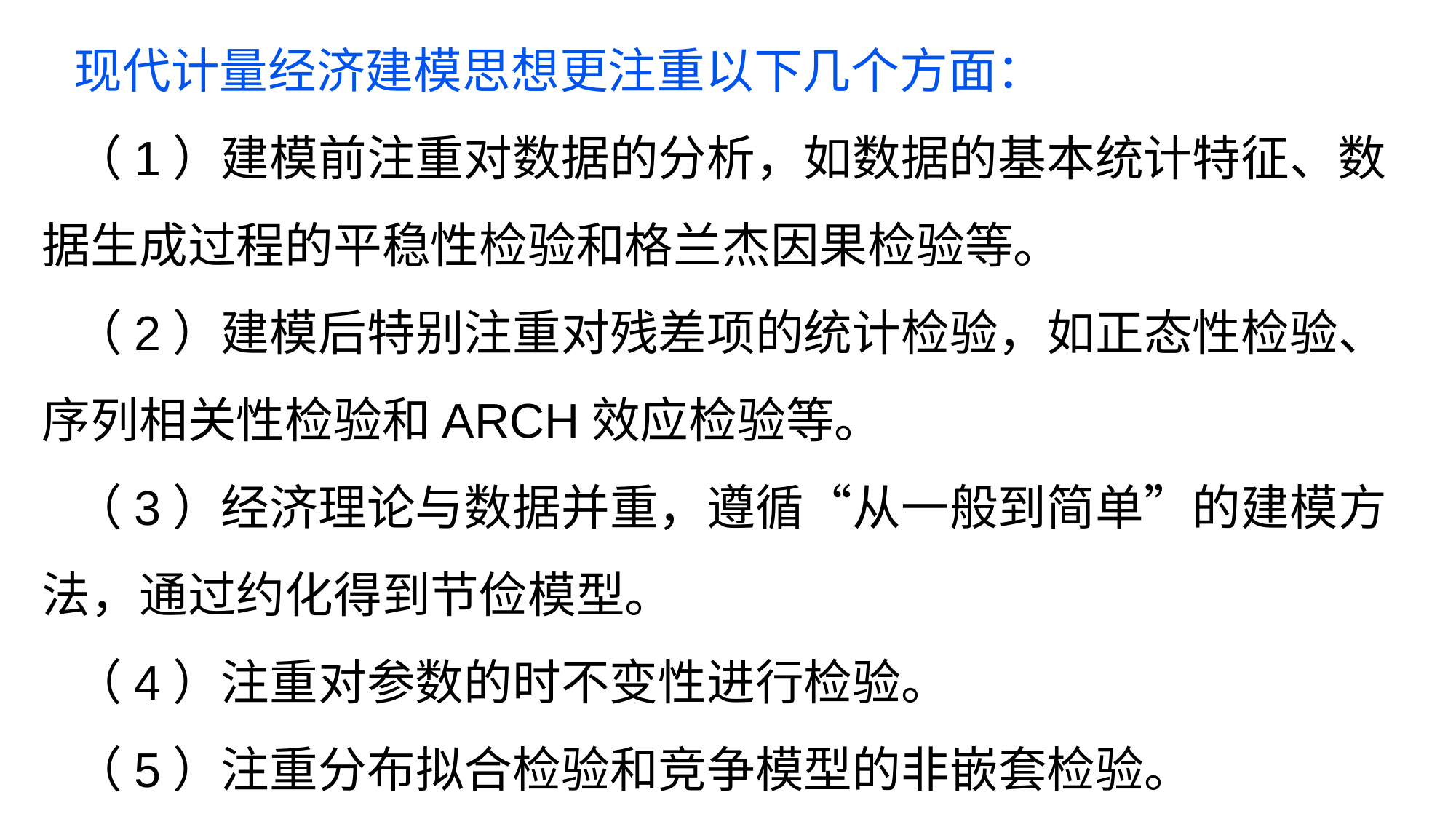

现代计量经济建模思想更注重以下几个方面：
（1）建模前注重对数据的分析，如数据的基本统计特征、数据生成过程的平稳性检验和格兰杰因果检验等。
（2）建模后特别注重对残差项的统计检验，如正态性检验、序列相关性检验和ARCH效应检验等。
（3）经济理论与数据并重，遵循“从一般到简单”的建模方法，通过约化得到节俭模型。
（4）注重对参数的时不变性进行检验。
（5）注重分布拟合检验和竞争模型的非嵌套检验。